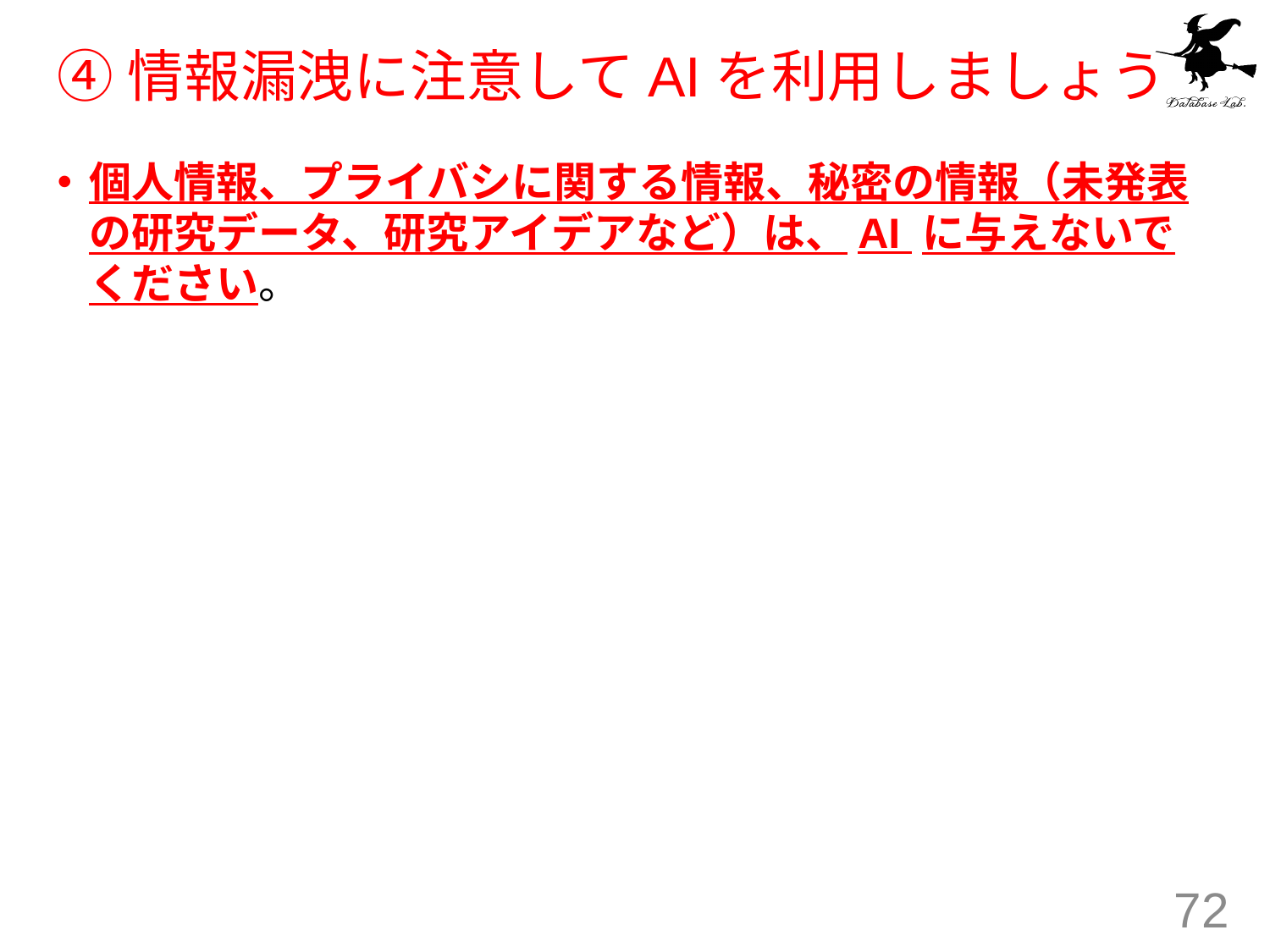

# ④情報漏洩に注意してAIを利用しましょう
個人情報、プライバシに関する情報、秘密の情報（未発表の研究データ、研究アイデアなど）は、AI に与えないでください。

72